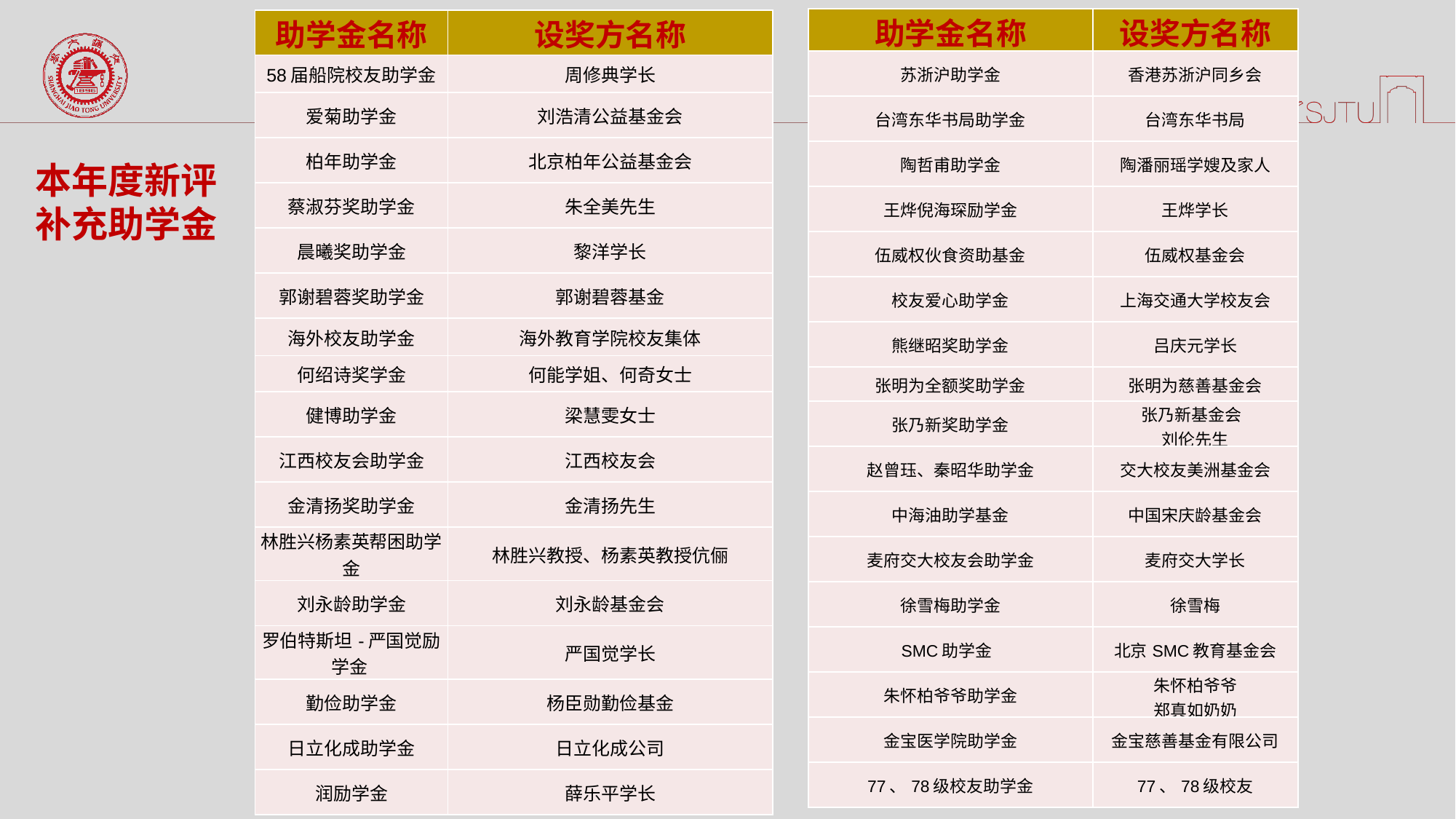

| 助学金名称 | 设奖方名称 |
| --- | --- |
| 苏浙沪助学金 | 香港苏浙沪同乡会 |
| 台湾东华书局助学金 | 台湾东华书局 |
| 陶哲甫助学金 | 陶潘丽瑶学嫂及家人 |
| 王烨倪海琛励学金 | 王烨学长 |
| 伍威权伙食资助基金 | 伍威权基金会 |
| 校友爱心助学金 | 上海交通大学校友会 |
| 熊继昭奖助学金 | 吕庆元学长 |
| 张明为全额奖助学金 | 张明为慈善基金会 |
| 张乃新奖助学金 | 张乃新基金会 刘伦先生 |
| 赵曾珏、秦昭华助学金 | 交大校友美洲基金会 |
| 中海油助学基金 | 中国宋庆龄基金会 |
| 麦府交大校友会助学金 | 麦府交大学长 |
| 徐雪梅助学金 | 徐雪梅 |
| SMC助学金 | 北京SMC教育基金会 |
| 朱怀柏爷爷助学金 | 朱怀柏爷爷 郑真如奶奶 |
| 金宝医学院助学金 | 金宝慈善基金有限公司 |
| 77、78级校友助学金 | 77、78级校友 |
| 助学金名称 | 设奖方名称 |
| --- | --- |
| 58届船院校友助学金 | 周修典学长 |
| 爱菊助学金 | 刘浩清公益基金会 |
| 柏年助学金 | 北京柏年公益基金会 |
| 蔡淑芬奖助学金 | 朱全美先生 |
| 晨曦奖助学金 | 黎洋学长 |
| 郭谢碧蓉奖助学金 | 郭谢碧蓉基金 |
| 海外校友助学金 | 海外教育学院校友集体 |
| 何绍诗奖学金 | 何能学姐、何奇女士 |
| 健博助学金 | 梁慧雯女士 |
| 江西校友会助学金 | 江西校友会 |
| 金清扬奖助学金 | 金清扬先生 |
| 林胜兴杨素英帮困助学金 | 林胜兴教授、杨素英教授伉俪 |
| 刘永龄助学金 | 刘永龄基金会 |
| 罗伯特斯坦-严国觉励学金 | 严国觉学长 |
| 勤俭助学金 | 杨臣勋勤俭基金 |
| 日立化成助学金 | 日立化成公司 |
| 润励学金 | 薛乐平学长 |
本年度新评补充助学金